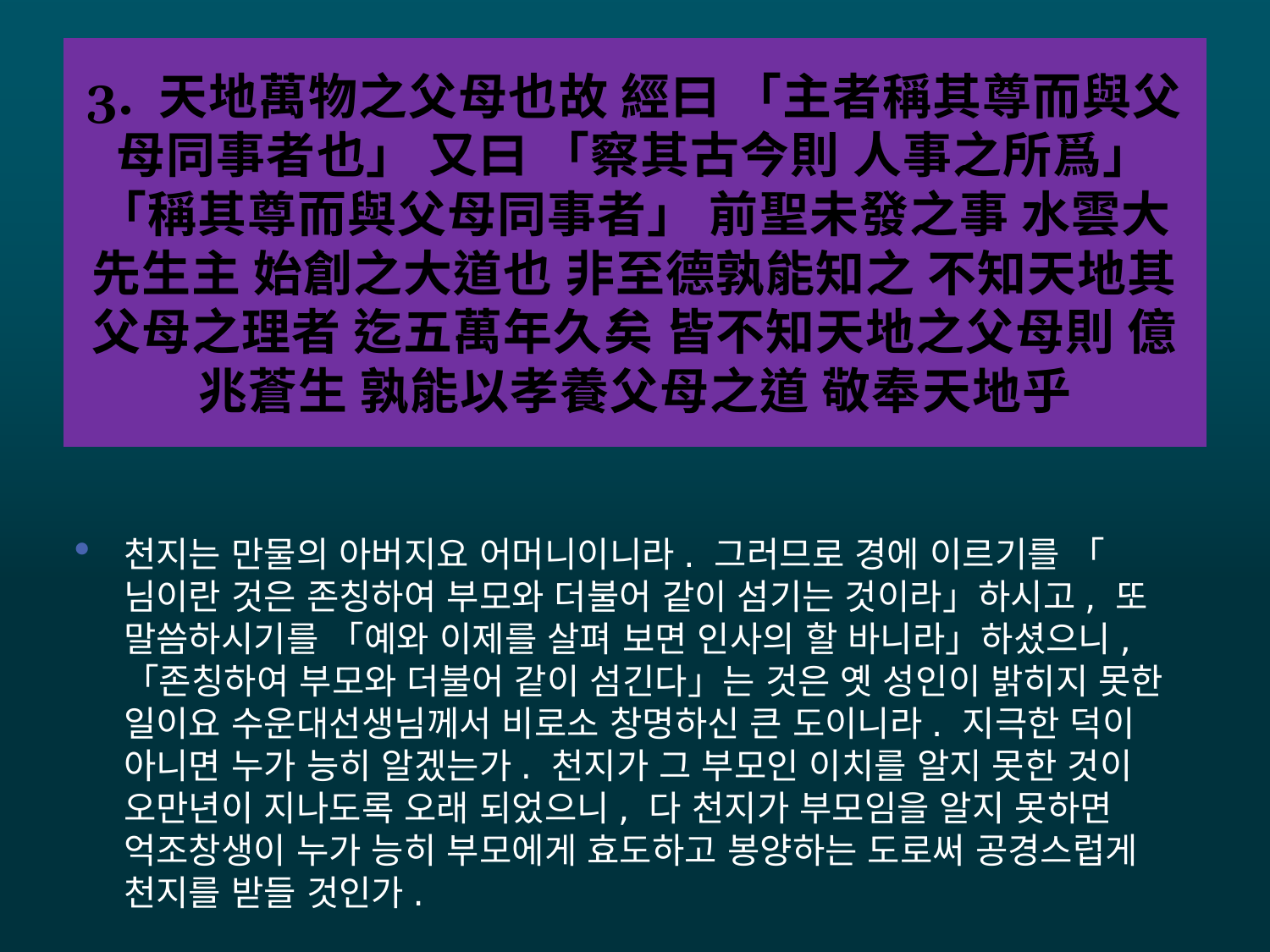

# 3. 天地萬物之父母也故 經曰 「主者稱其尊而與父母同事者也」 又曰 「察其古今則 人事之所爲」「稱其尊而與父母同事者」 前聖未發之事 水雲大先生主 始創之大道也 非至德孰能知之 不知天地其父母之理者 迄五萬年久矣 皆不知天地之父母則 億兆蒼生 孰能以孝養父母之道 敬奉天地乎
천지는 만물의 아버지요 어머니이니라. 그러므로 경에 이르기를 「님이란 것은 존칭하여 부모와 더불어 같이 섬기는 것이라」하시고, 또 말씀하시기를 「예와 이제를 살펴 보면 인사의 할 바니라」하셨으니, 「존칭하여 부모와 더불어 같이 섬긴다」는 것은 옛 성인이 밝히지 못한 일이요 수운대선생님께서 비로소 창명하신 큰 도이니라. 지극한 덕이 아니면 누가 능히 알겠는가. 천지가 그 부모인 이치를 알지 못한 것이 오만년이 지나도록 오래 되었으니, 다 천지가 부모임을 알지 못하면 억조창생이 누가 능히 부모에게 효도하고 봉양하는 도로써 공경스럽게 천지를 받들 것인가.